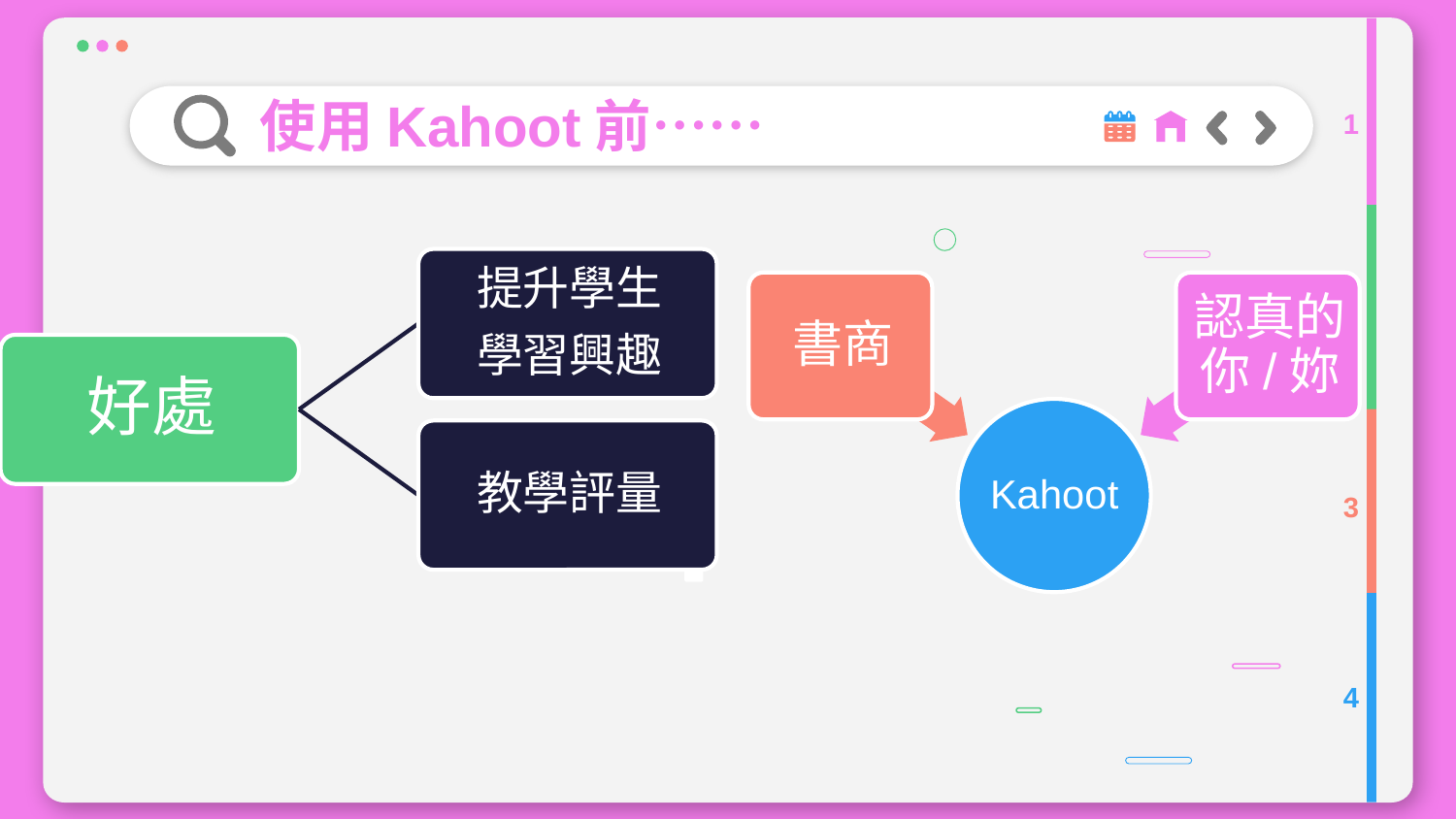

# 使用Kahoot前……
1

好處

提升學生
學習興趣

教學評量
Kahoot
書商
認真的你/妳
2

3

4